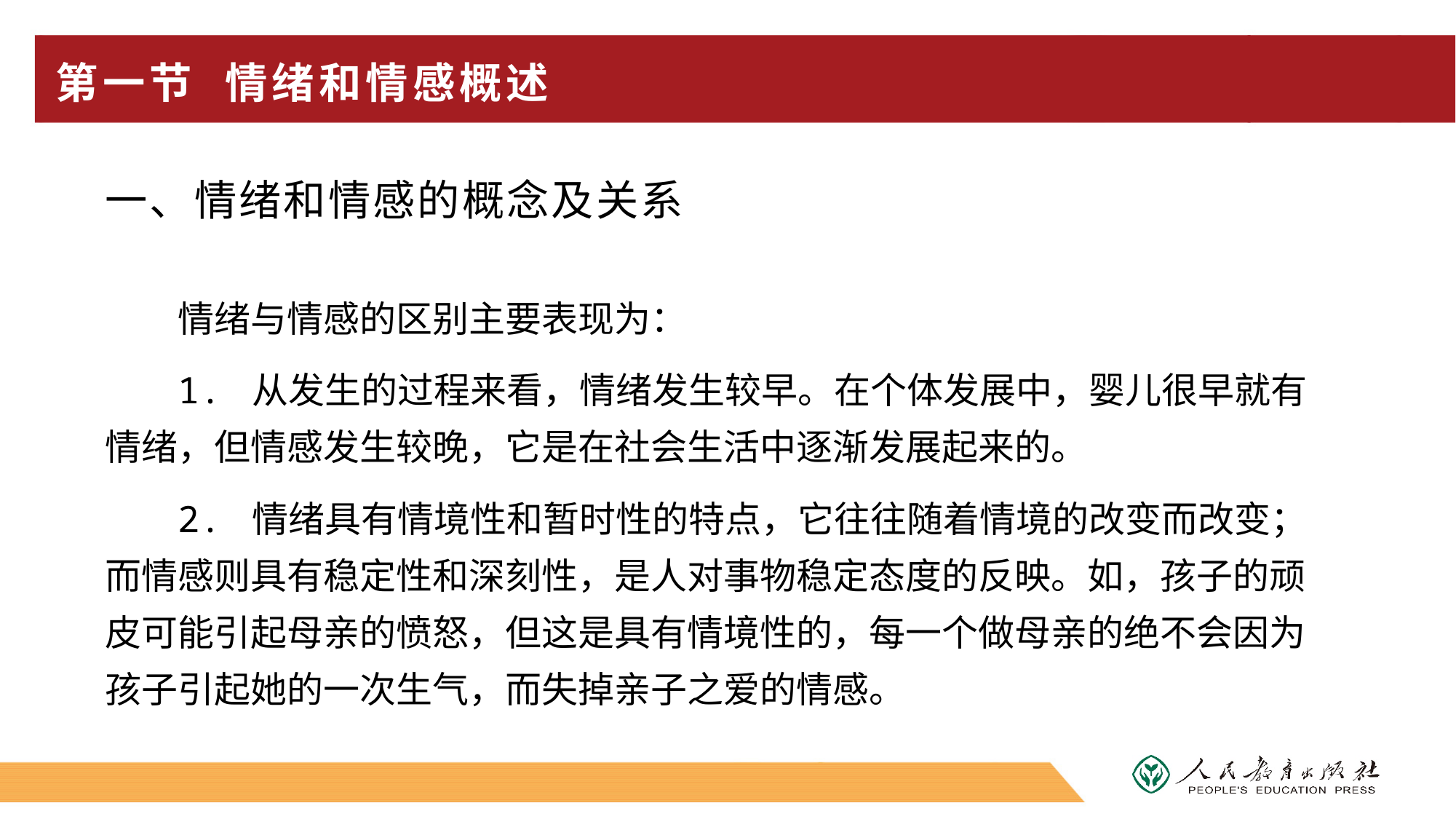

# 第一节  情绪和情感概述
一、情绪和情感的概念及关系
情绪与情感的区别主要表现为：
1. 从发生的过程来看，情绪发生较早。在个体发展中，婴儿很早就有情绪，但情感发生较晚，它是在社会生活中逐渐发展起来的。
2. 情绪具有情境性和暂时性的特点，它往往随着情境的改变而改变；而情感则具有稳定性和深刻性，是人对事物稳定态度的反映。如，孩子的顽皮可能引起母亲的愤怒，但这是具有情境性的，每一个做母亲的绝不会因为孩子引起她的一次生气，而失掉亲子之爱的情感。